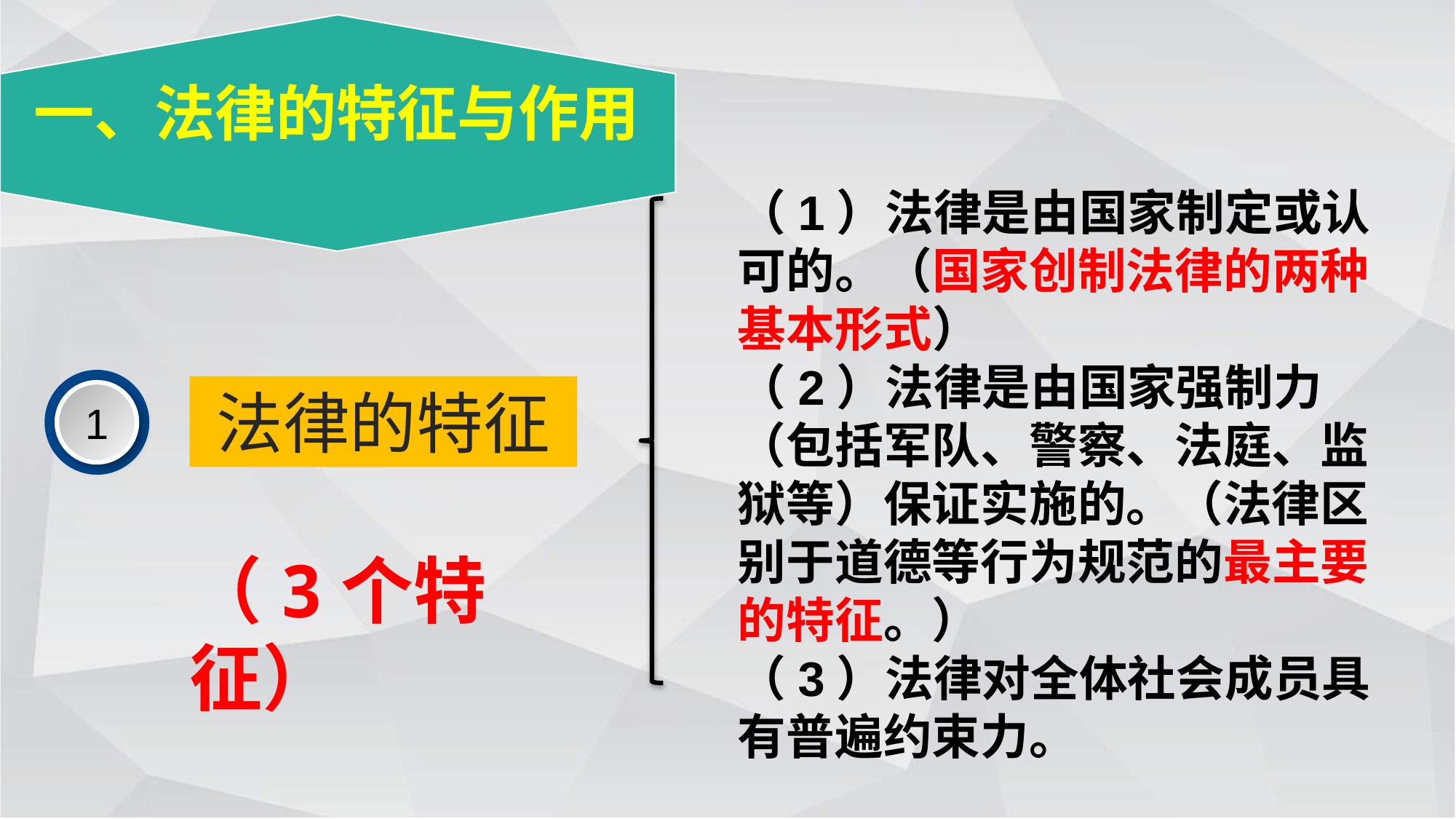

一、法律的特征与作用
（1）法律是由国家制定或认可的。（国家创制法律的两种基本形式）
（2）法律是由国家强制力（包括军队、警察、法庭、监狱等）保证实施的。（法律区别于道德等行为规范的最主要的特征。）
（3）法律对全体社会成员具有普遍约束力。

1
法律的特征
（3个特征）